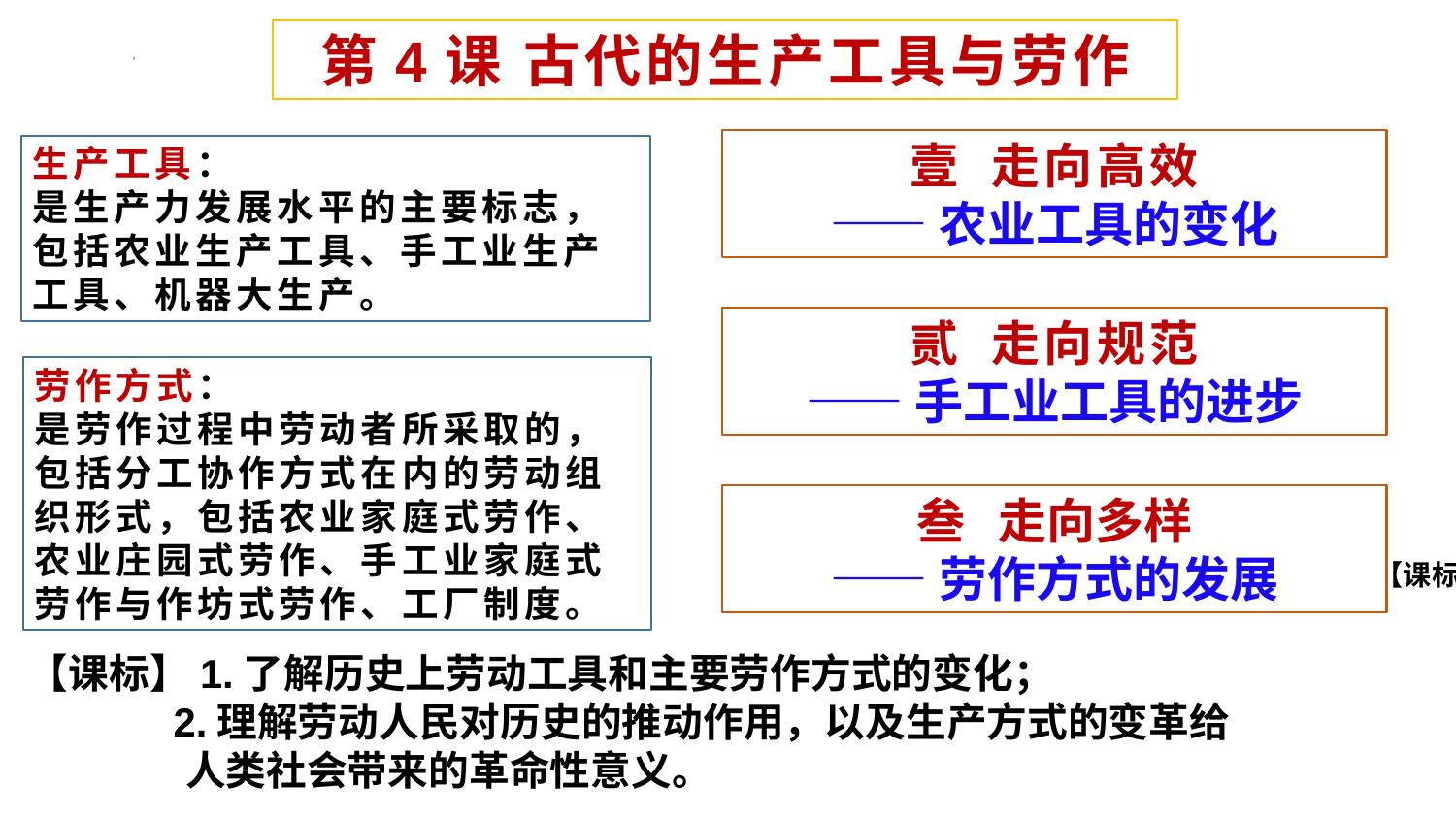

第4课 古代的生产工具与劳作
壹   走向高效
——农业工具的变化
生产工具：
是生产力发展水平的主要标志，包括农业生产工具、手工业生产工具、机器大生产。
贰   走向规范
——手工业工具的进步
劳作方式：
是劳作过程中劳动者所采取的，包括分工协作方式在内的劳动组织形式，包括农业家庭式劳作、农业庄园式劳作、手工业家庭式劳作与作坊式劳作、工厂制度。
叁   走向多样
——劳作方式的发展
【课标】
【课标】1.了解历史上劳动工具和主要劳作方式的变化；
             2.理解劳动人民对历史的推动作用，以及生产方式的变革给
                人类社会带来的革命性意义。